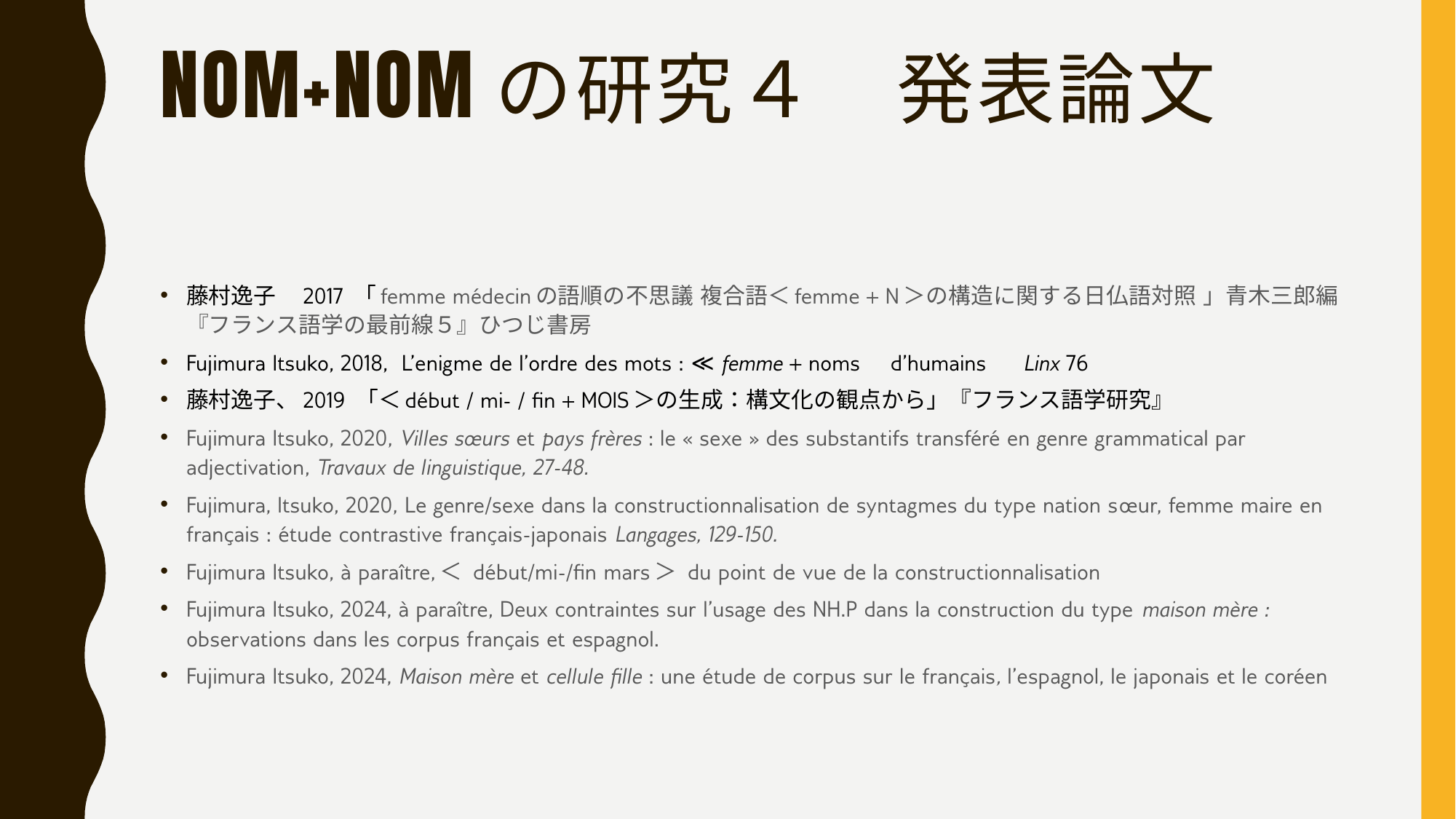

# Nom+NOMの研究４　発表論文
藤村逸子　2017 「femme médecinの語順の不思議 複合語＜femme + N＞の構造に関する日仏語対照 」青木三郎編『フランス語学の最前線５』ひつじ書房
Fujimura Itsuko, 2018,  L’enigme de l’ordre des mots : ≪ femme + noms　d’humains 　Linx 76
藤村逸子、2019 「＜début / mi- / fin + MOIS＞の生成：構文化の観点から」『フランス語学研究』
Fujimura Itsuko, 2020, Villes sœurs et pays frères : le « sexe » des substantifs transféré en genre grammatical par adjectivation, Travaux de linguistique, 27-48.
Fujimura, Itsuko, 2020, Le genre/sexe dans la constructionnalisation de syntagmes du type nation sœur, femme maire en français : étude contrastive français-japonais Langages, 129-150.
Fujimura Itsuko, à paraître,＜ début/mi-/fin mars＞ du point de vue de la constructionnalisation
Fujimura Itsuko, 2024, à paraître, Deux contraintes sur l’usage des NH.P dans la construction du type maison mère : observations dans les corpus français et espagnol.
Fujimura Itsuko, 2024, Maison mère et cellule fille : une étude de corpus sur le français, l’espagnol, le japonais et le coréen